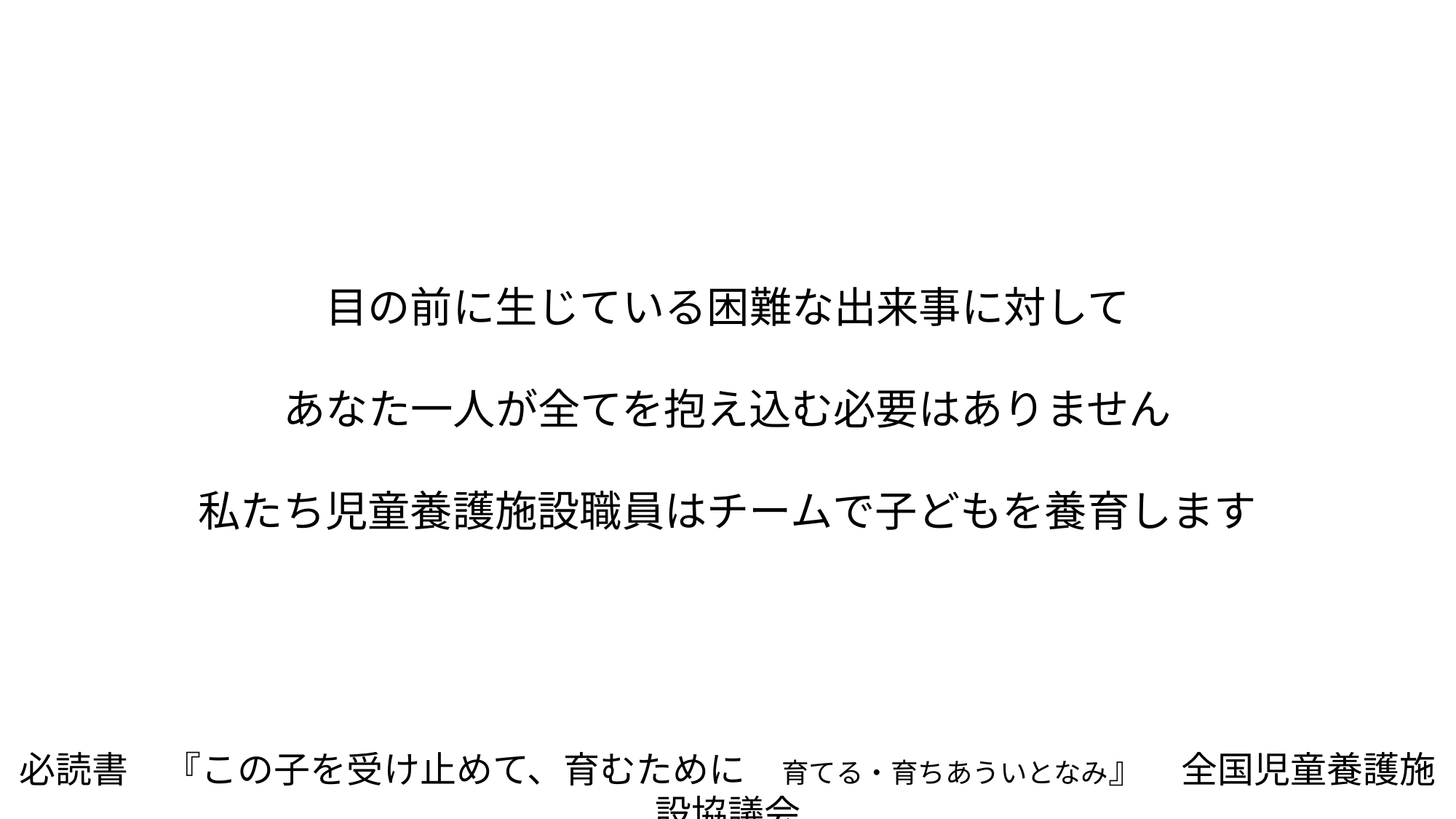

目の前に生じている困難な出来事に対して

あなた一人が全てを抱え込む必要はありません

私たち児童養護施設職員はチームで子どもを養育します
必読書　『この子を受け止めて、育むために　育てる・育ちあういとなみ』　全国児童養護施設協議会